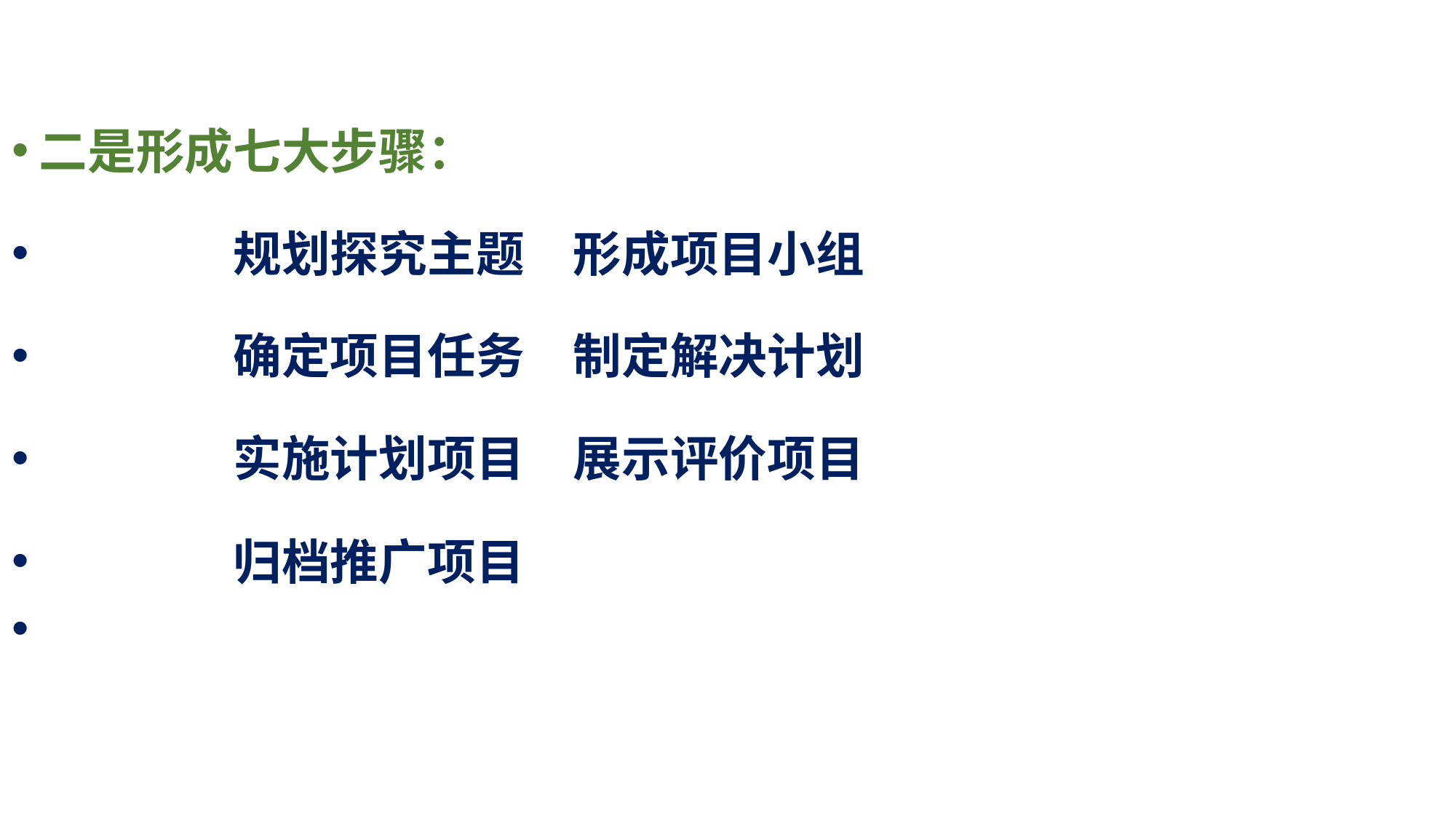

二是形成七大步骤：
　　　　规划探究主题　形成项目小组
　　　　确定项目任务　制定解决计划
　　　　实施计划项目　展示评价项目
　　　　归档推广项目

#